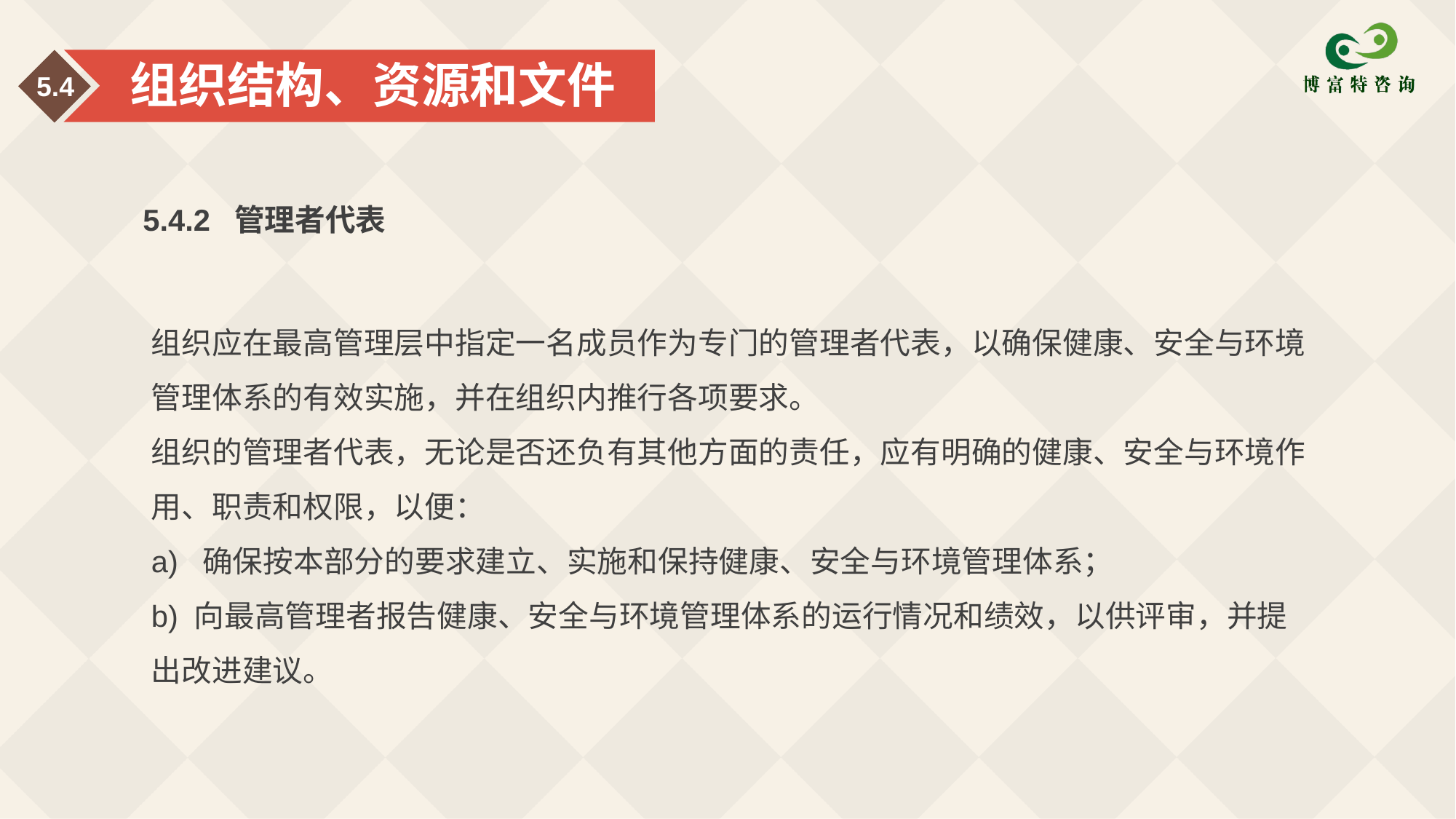

组织结构、资源和文件

5.4
5.4.2  管理者代表
组织应在最高管理层中指定一名成员作为专门的管理者代表，以确保健康、安全与环境管理体系的有效实施，并在组织内推行各项要求。
组织的管理者代表，无论是否还负有其他方面的责任，应有明确的健康、安全与环境作用、职责和权限，以便：
a)  确保按本部分的要求建立、实施和保持健康、安全与环境管理体系；
b) 向最高管理者报告健康、安全与环境管理体系的运行情况和绩效，以供评审，并提出改进建议。